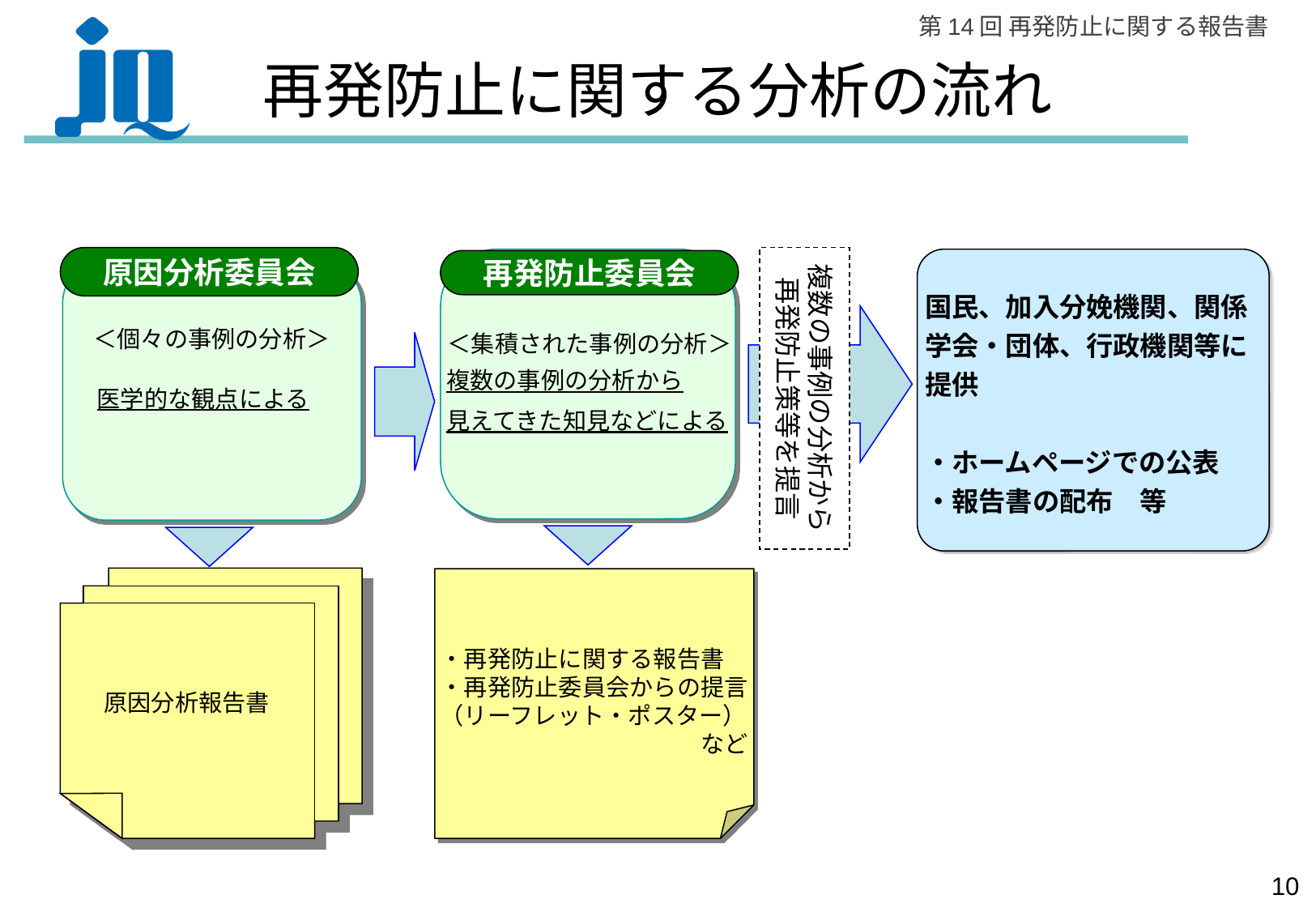

# 再発防止に関する分析の流れ
複数の事例の分析から
再発防止策等を提言
原因分析委員会
国民、加入分娩機関、関係学会・団体、行政機関等に提供

・ホームページでの公表
・報告書の配布　等

再発防止委員会

＜集積された事例の分析＞
＜個々の事例の分析＞
複数の事例の分析から
見えてきた知見などによる

医学的な観点による

原因分析報告書

・再発防止に関する報告書
・再発防止委員会からの提言
（リーフレット・ポスター）
など
10